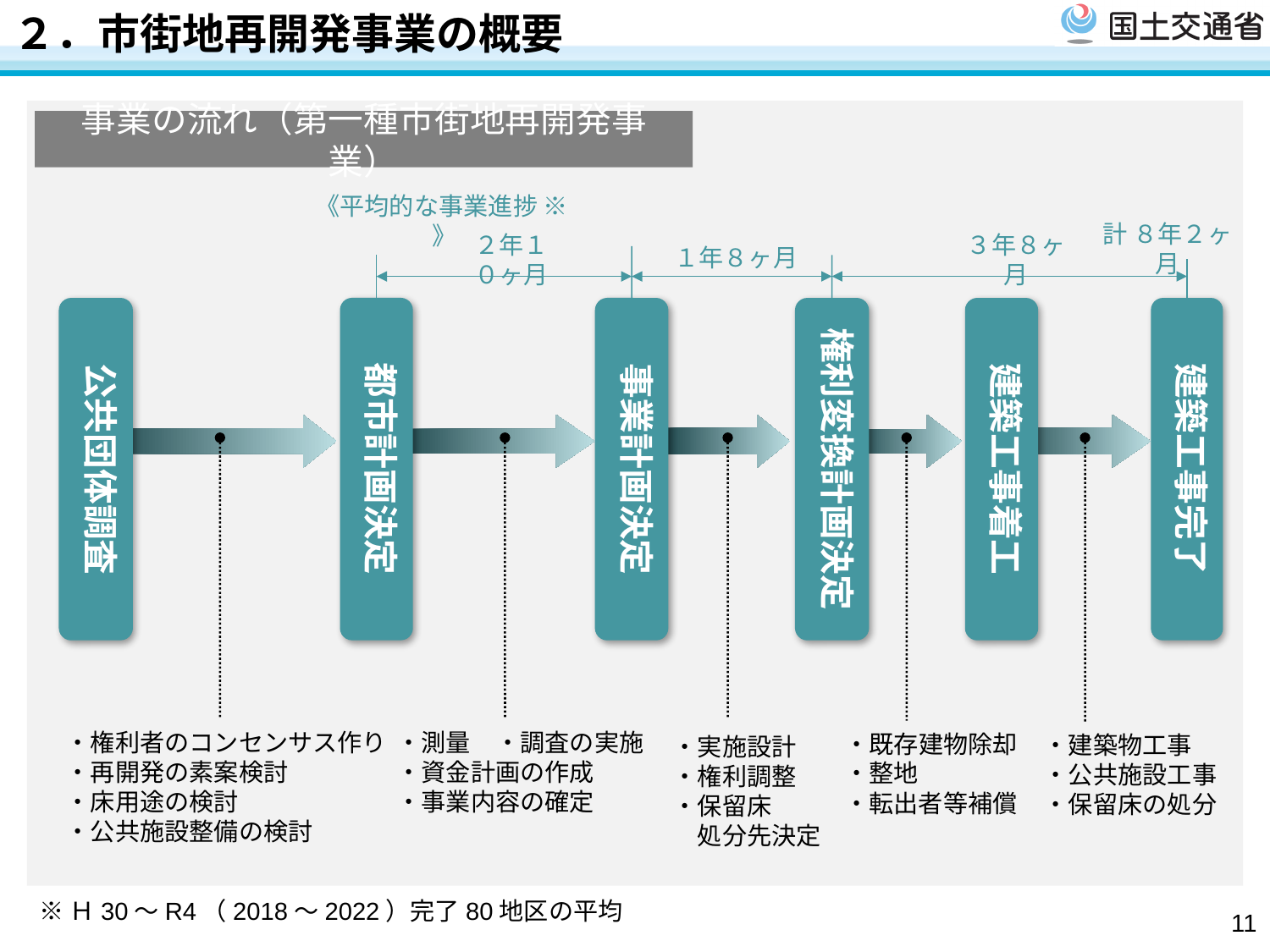

# ２．市街地再開発事業の概要

事業の流れ（第一種市街地再開発事業）
《平均的な事業進捗 ※ 》
計 ８年２ヶ月
１年８ヶ月
２年１０ヶ月
３年８ヶ月
都市計画決定
事業計画決定
公共団体調査
権利変換計画決定
建築工事着工
建築工事完了

・権利者のコンセンサス作り
・再開発の素案検討
・床用途の検討
・公共施設整備の検討
・測量　・調査の実施
・資金計画の作成
・事業内容の確定
・既存建物除却
・整地
・転出者等補償
・建築物工事
・公共施設工事
・保留床の処分
・実施設計
・権利調整
・保留床
　処分先決定
※Ｈ30～R4（2018～2022）完了80地区の平均
11